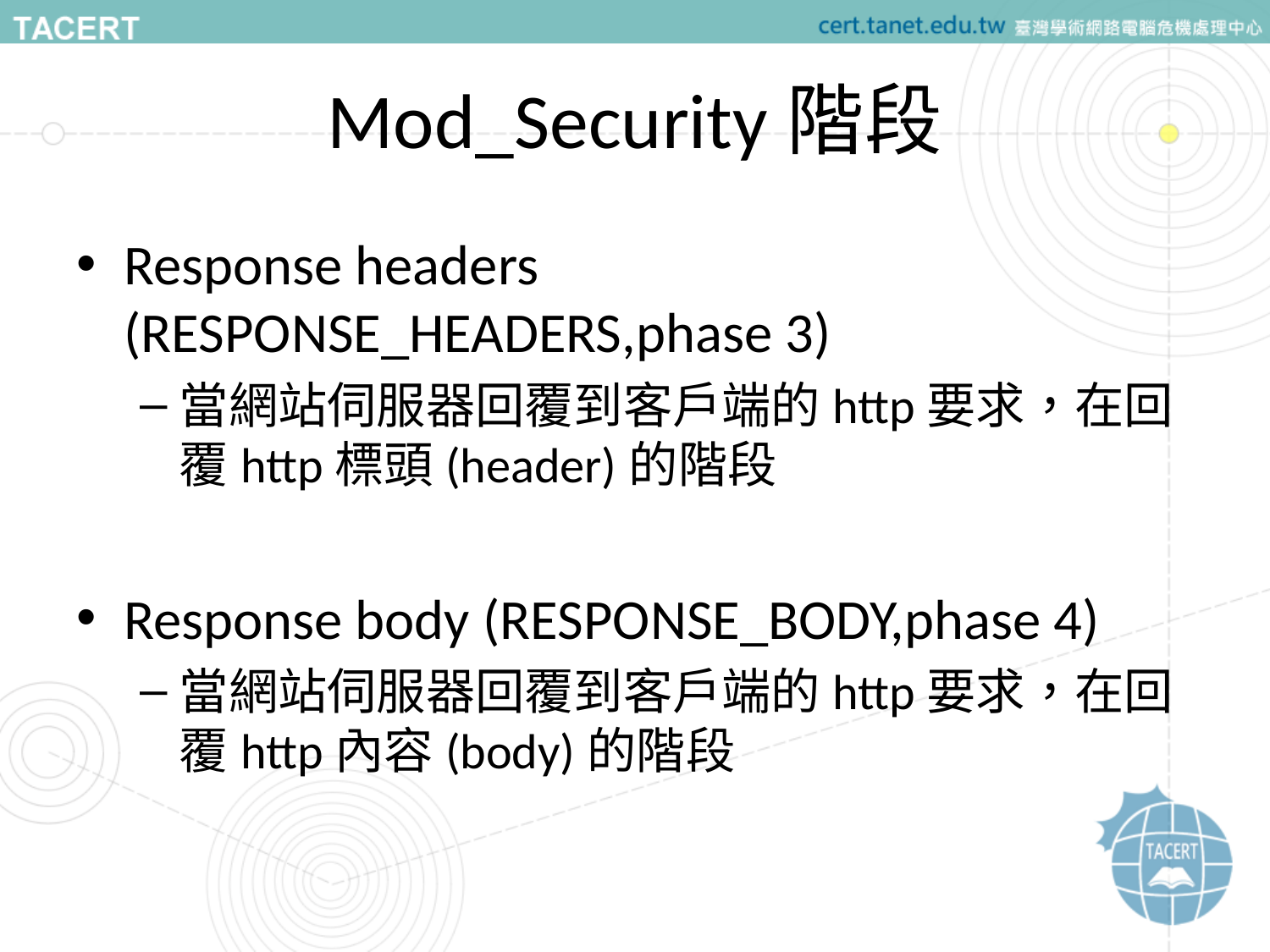

# Mod_Security階段
Response headers (RESPONSE_HEADERS,phase 3)
當網站伺服器回覆到客戶端的http要求，在回覆http標頭(header)的階段

Response body (RESPONSE_BODY,phase 4)
當網站伺服器回覆到客戶端的http要求，在回覆http內容(body)的階段